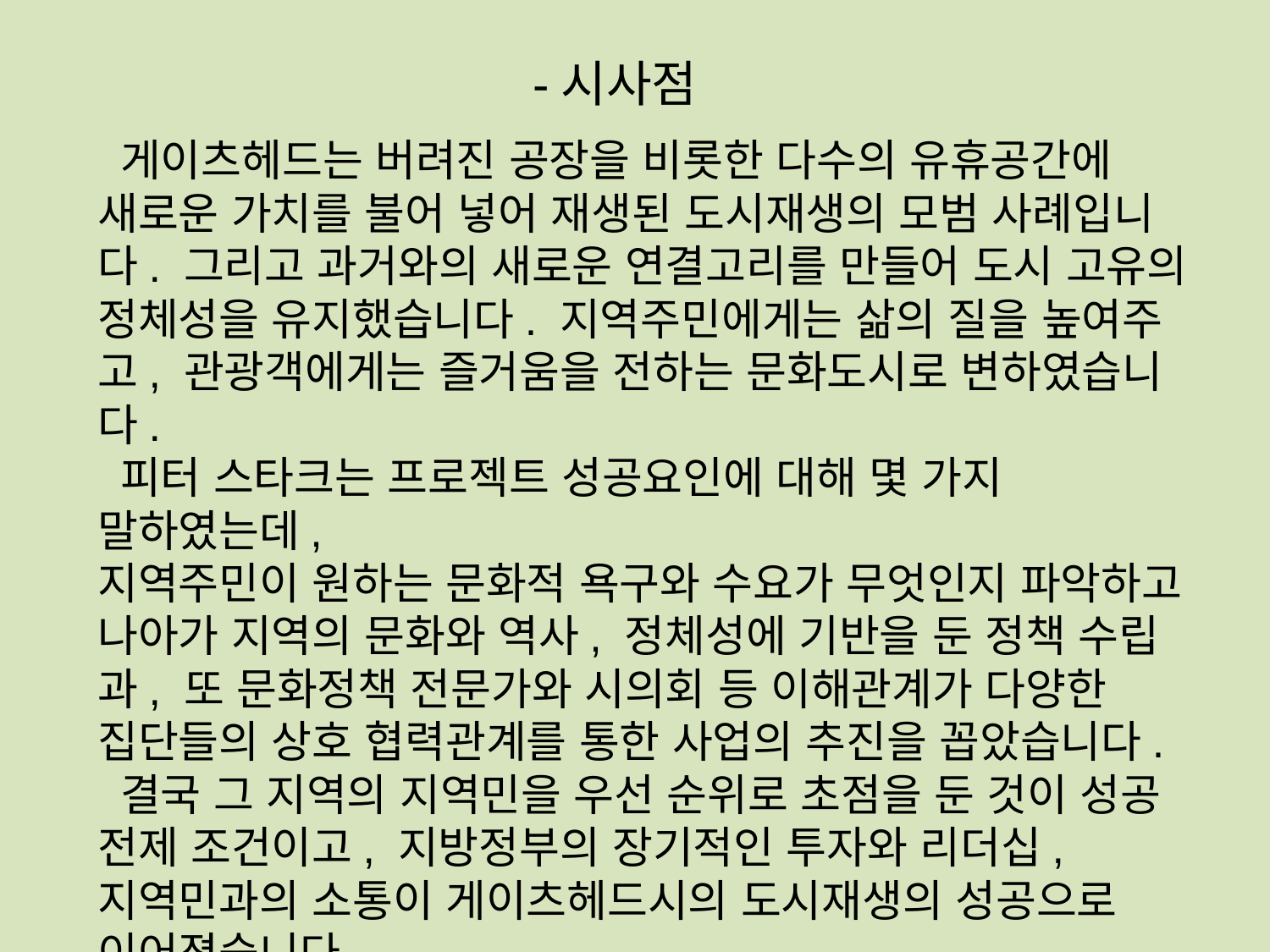

-시사점
 게이츠헤드는 버려진 공장을 비롯한 다수의 유휴공간에 새로운 가치를 불어 넣어 재생된 도시재생의 모범 사례입니다. 그리고 과거와의 새로운 연결고리를 만들어 도시 고유의 정체성을 유지했습니다. 지역주민에게는 삶의 질을 높여주고, 관광객에게는 즐거움을 전하는 문화도시로 변하였습니다.
 피터 스타크는 프로젝트 성공요인에 대해 몇 가지 말하였는데,
지역주민이 원하는 문화적 욕구와 수요가 무엇인지 파악하고 나아가 지역의 문화와 역사, 정체성에 기반을 둔 정책 수립과, 또 문화정책 전문가와 시의회 등 이해관계가 다양한 집단들의 상호 협력관계를 통한 사업의 추진을 꼽았습니다.
 결국 그 지역의 지역민을 우선 순위로 초점을 둔 것이 성공 전제 조건이고, 지방정부의 장기적인 투자와 리더십, 지역민과의 소통이 게이츠헤드시의 도시재생의 성공으로 이어졌습니다.
우리나라는 정권과 정치에 맞물린 단기적인 프로젝트의 반복과 관광객의 유입을 우선 시 하는 개발을 볼 수 있는데, 우선 지역민의 행복이 먼저가 되지 않으면 장기적인 전략이 힘들기 때문에 게이츠헤드처럼 지역민의 니즈(needs)에 충실하고, 삶의 질의 향상과 지역에 관한 자신감과 주인의식을 높여주는 것이 우선 시 되어야 할 것입니다.